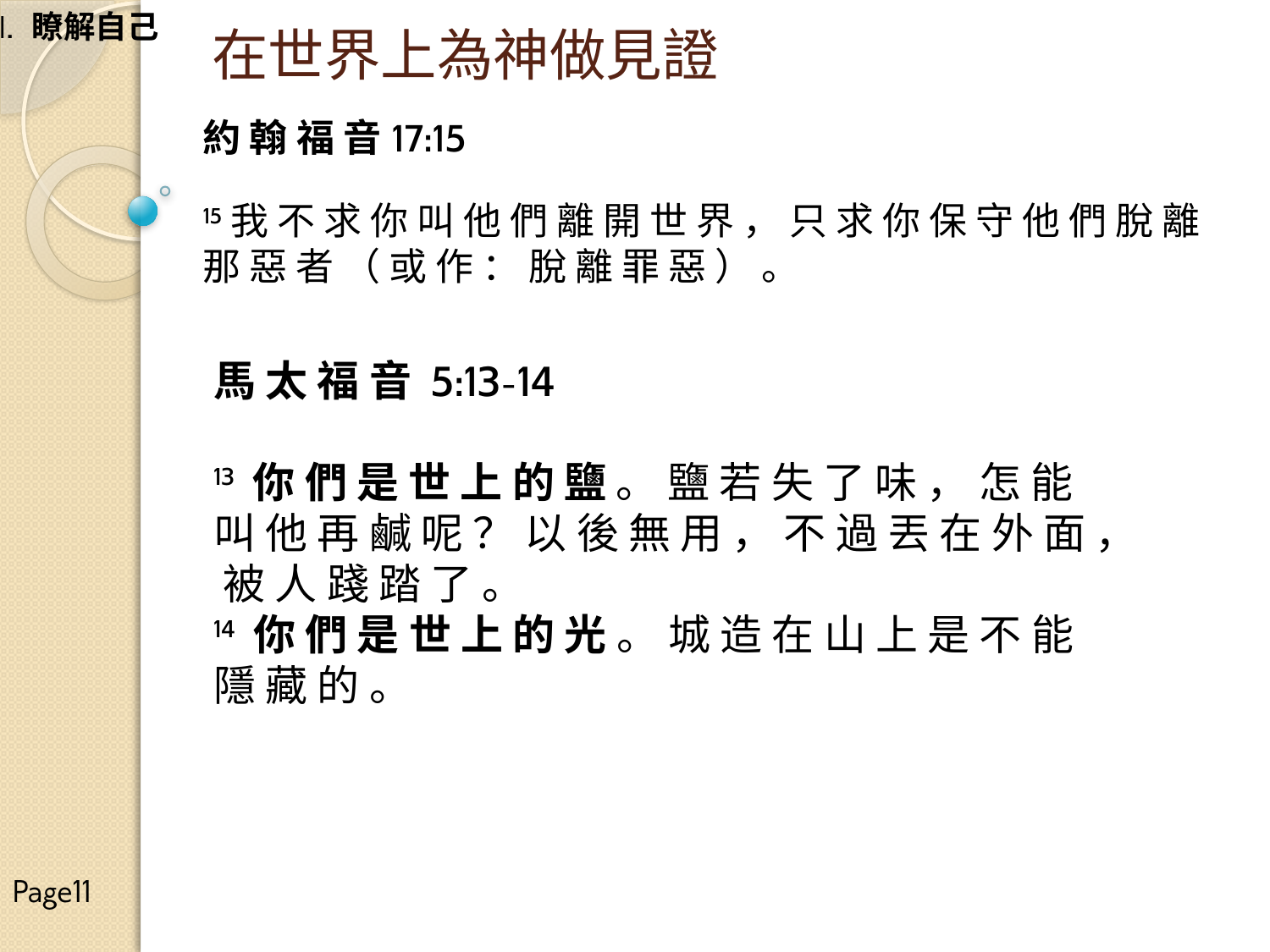

I. 瞭解自己
在世界上為神做見證

約 翰 福 音 17:15

15 我 不 求 你 叫 他 們 離 開 世 界 ， 只 求 你 保 守 他 們 脫 離 那 惡 者 （ 或 作 ： 脫 離 罪 惡 ） 。

馬 太 福 音 5:13-14

13 你 們 是 世 上 的 鹽 。 鹽 若 失 了 味 ， 怎 能 叫 他 再 鹹 呢 ？ 以 後 無 用 ， 不 過 丟 在 外 面 ， 被 人 踐 踏 了 。
14 你 們 是 世 上 的 光 。 城 造 在 山 上 是 不 能 隱 藏 的 。

Page11